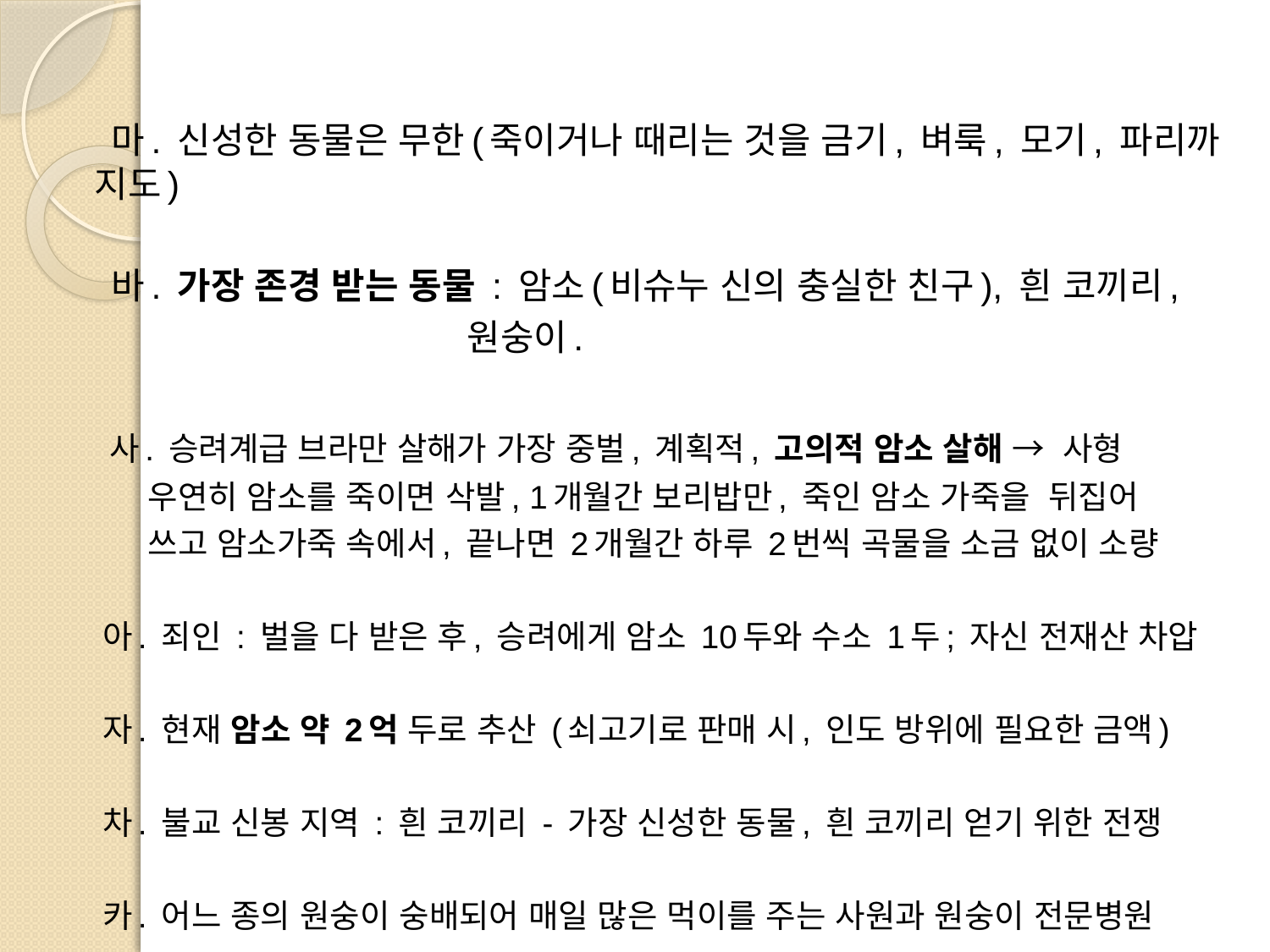

마. 신성한 동물은 무한(죽이거나 때리는 것을 금기, 벼룩, 모기, 파리까   	   지도)

        바. 가장 존경 받는 동물 : 암소(비슈누 신의 충실한 친구), 흰 코끼리,
                                           원숭이.

       사. 승려계급 브라만 살해가 가장 중벌, 계획적, 고의적 암소 살해 →  사형
             우연히 암소를 죽이면 삭발, 1개월간 보리밥만, 죽인 암소 가죽을  뒤집어
             쓰고 암소가죽 속에서, 끝나면 2개월간 하루 2번씩 곡물을 소금 없이 소량

        아. 죄인 : 벌을 다 받은 후, 승려에게 암소 10두와 수소 1두; 자신 전재산 차압

        자. 현재 암소 약 2억 두로 추산 (쇠고기로 판매 시, 인도 방위에 필요한 금액)

        차. 불교 신봉 지역 : 흰 코끼리 - 가장 신성한 동물, 흰 코끼리 얻기 위한 전쟁

        카. 어느 종의 원숭이 숭배되어 매일 많은 먹이를 주는 사원과 원숭이 전문병원